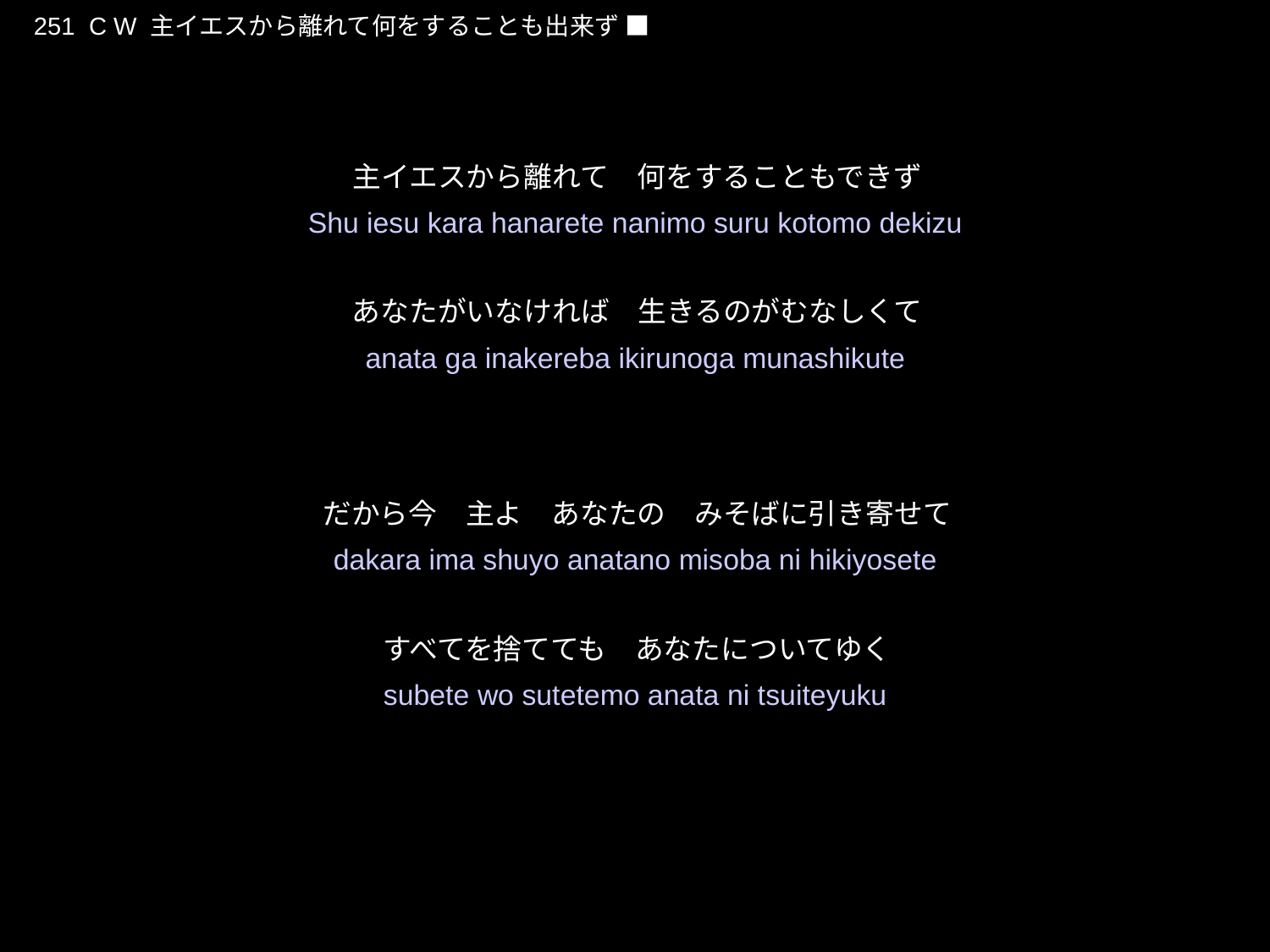

しゅいえすからはなれてなにもすることもできず
★W
251  C W 主イエスから離れて何をすることも出来ず ■

★２

主イエスから離れて　何をすることもできず

あなたがいなければ　生きるのがむなしくて

だから今　主よ　あなたの　みそばに引き寄せて

すべてを捨てても　あなたについてゆく
Shu iesu kara hanarete nanimo suru kotomo dekizu

anata ga inakereba ikirunoga munashikute

dakara ima shuyo anatano misoba ni hikiyosete

subete wo sutetemo anata ni tsuiteyuku